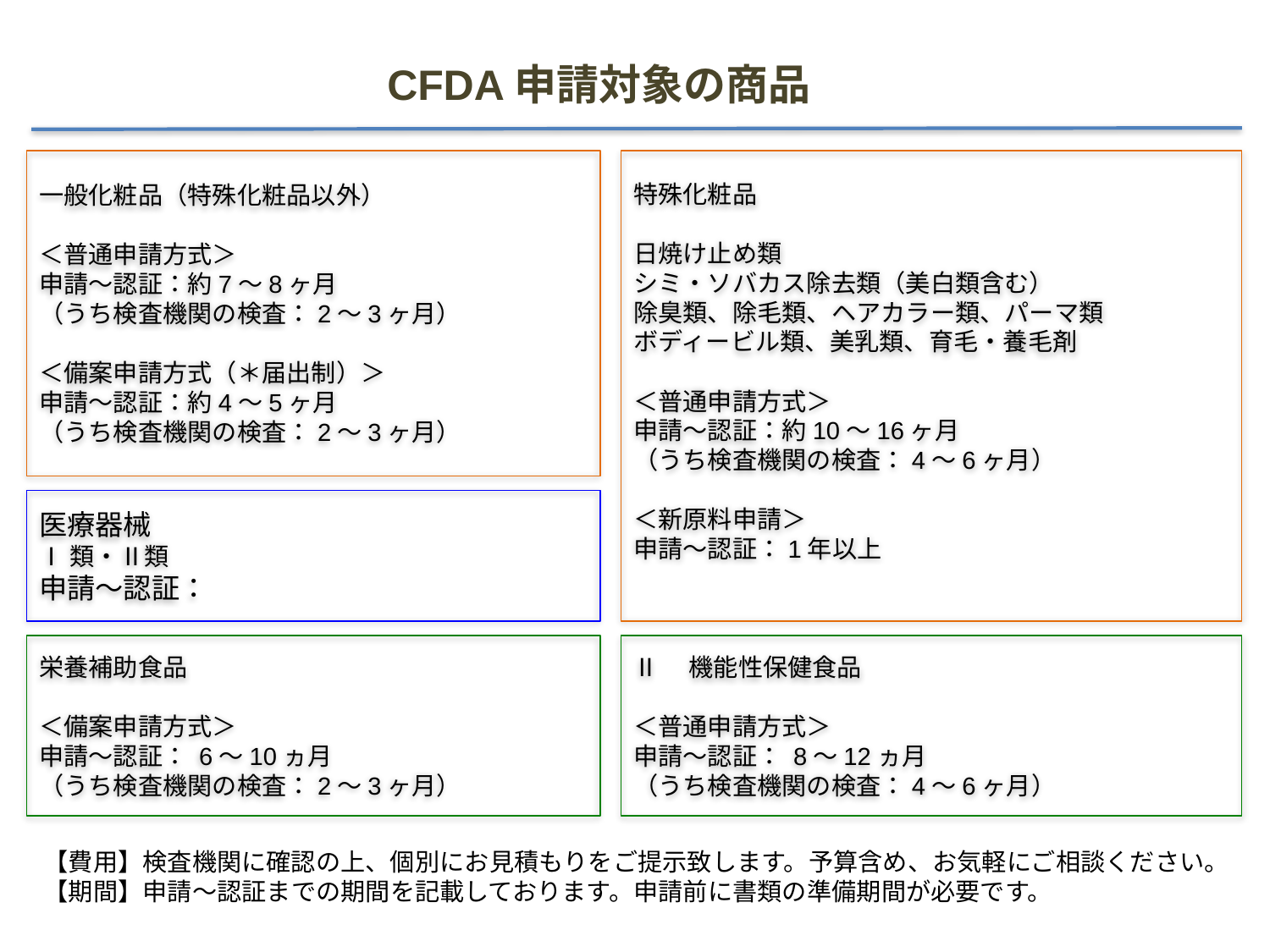

# CFDA申請対象の商品
特殊化粧品

日焼け止め類
シミ・ソバカス除去類（美白類含む）
除臭類、除毛類、ヘアカラー類、パーマ類
ボディービル類、美乳類、育毛・養毛剤

＜普通申請方式＞
申請〜認証：約10〜16ヶ月
（うち検査機関の検査：4〜6ヶ月）

＜新原料申請＞
申請〜認証：1年以上

一般化粧品（特殊化粧品以外）

＜普通申請方式＞
申請〜認証：約7〜8ヶ月
（うち検査機関の検査：2〜3ヶ月）

＜備案申請方式（＊届出制）＞
申請〜認証：約4〜5ヶ月
（うち検査機関の検査：2〜3ヶ月）
医療器械
Ⅰ類・Ⅱ類
申請〜認証：
栄養補助食品

＜備案申請方式＞
申請〜認証： 6〜10ヵ月
（うち検査機関の検査：2〜3ヶ月）
Ⅱ　機能性保健食品

＜普通申請方式＞
申請〜認証： 8〜12ヵ月
（うち検査機関の検査：4〜6ヶ月）
【費用】検査機関に確認の上、個別にお見積もりをご提示致します。予算含め、お気軽にご相談ください。
【期間】申請〜認証までの期間を記載しております。申請前に書類の準備期間が必要です。